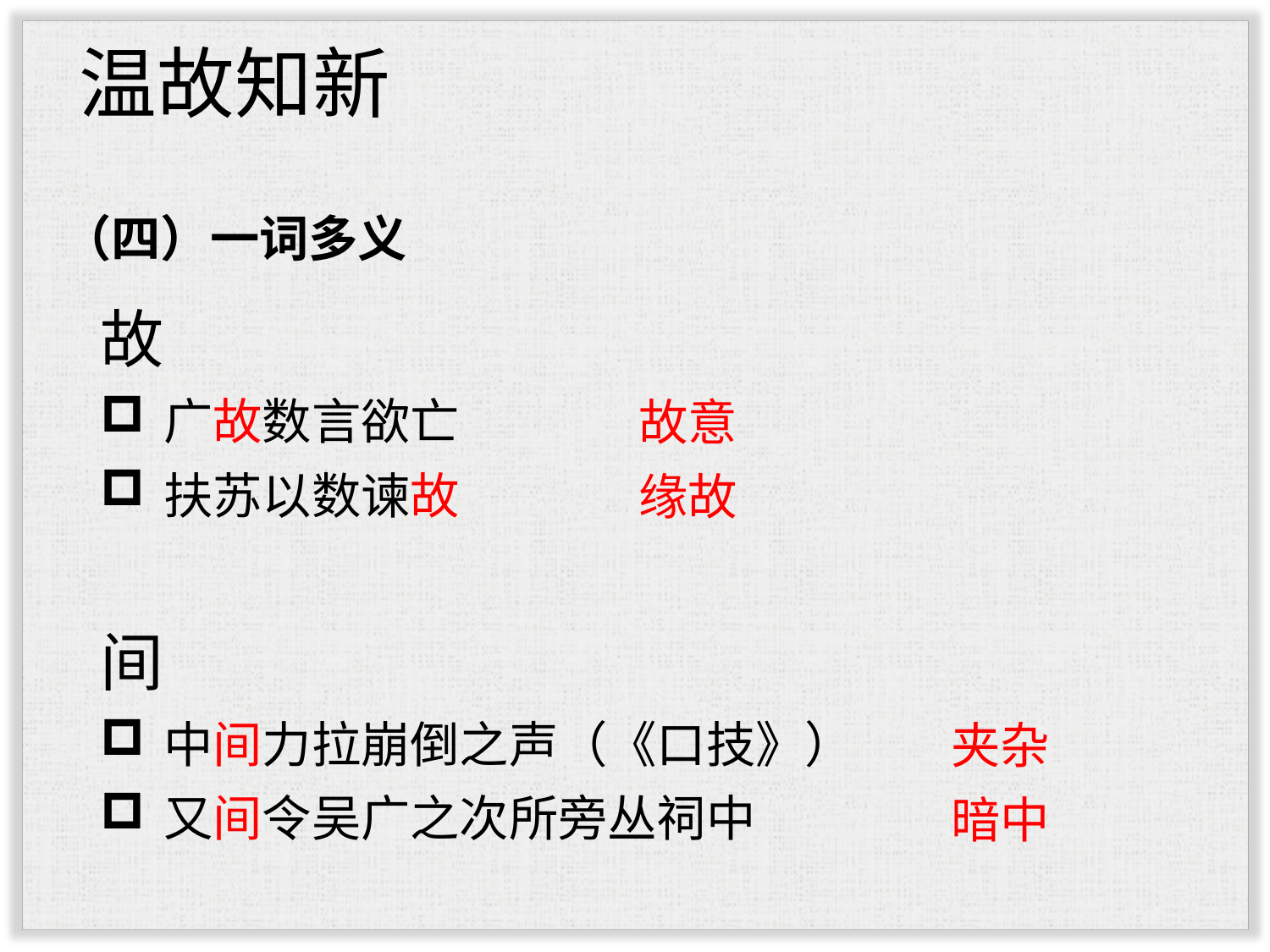

温故知新
（四）一词多义
故
广故数言欲亡
扶苏以数谏故
故意
缘故
间
中间力拉崩倒之声（《口技》）
又间令吴广之次所旁丛祠中
夹杂
暗中